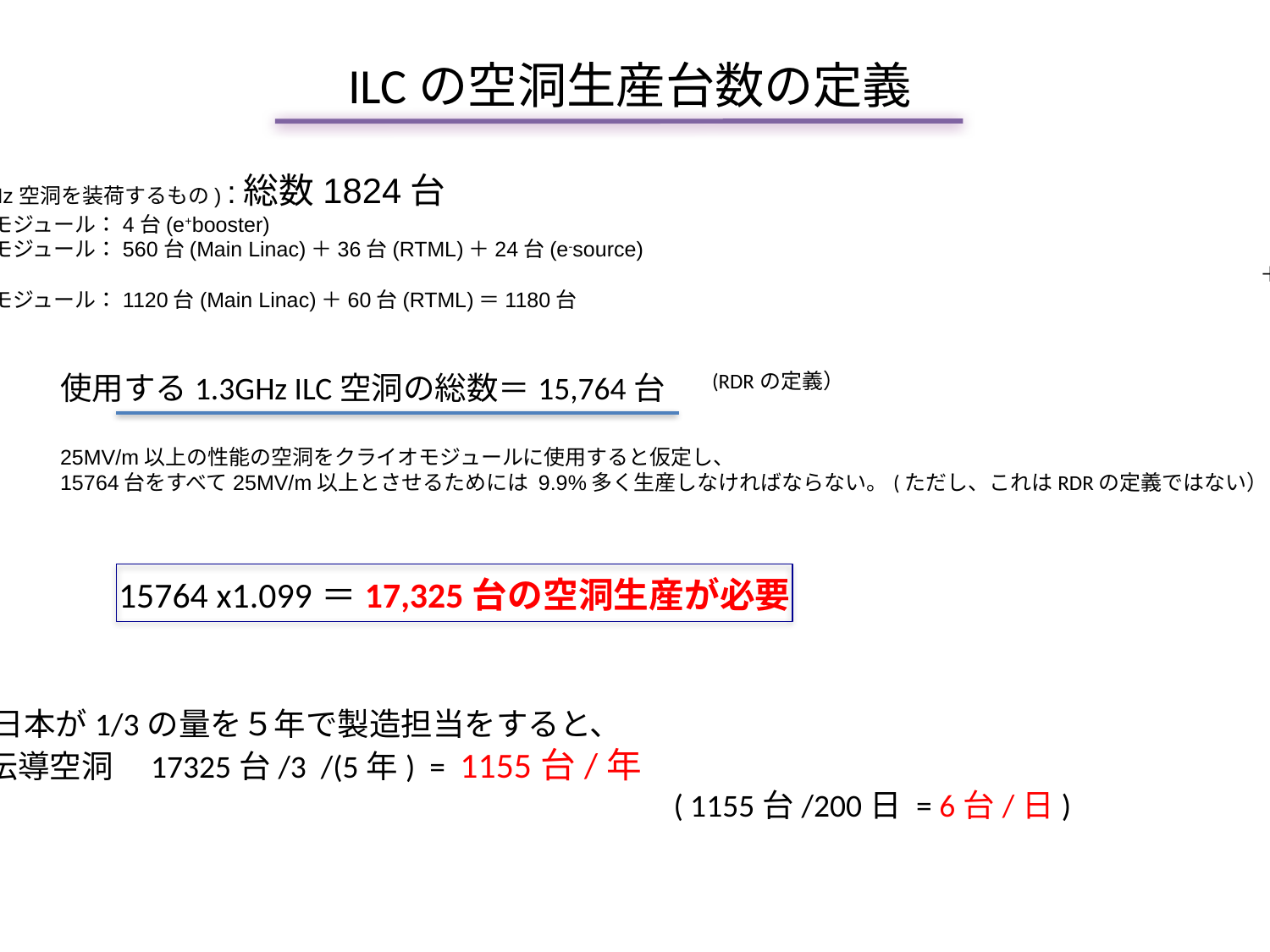

ILCの空洞生産台数の定義
クライオモジュールの台数(1.3GHz空洞を装荷するもの) :総数1824台
　　　　　　　　　　　　　　　　6空洞クライオモジュール：4台(e+booster)
　　　　　　　　　　　　　　　　8空洞クライオモジュール：560台(Main Linac)＋36台(RTML)＋24台(e-source)
　　　　　　　　　　　　　　　　　　　　　　　　　　　　　　　　　　　　　　　　　　　　　　　　　　　　　　　　　　　　　　　　　　　　　　　　　　　　　　　　　　　＋18台(e+booster)＋2台(e+keepalive)＝640台
　　　　　　　　　　　　　　　　9空洞クライオモジュール：1120台(Main Linac)＋60台(RTML)＝1180台
使用する1.3GHz ILC空洞の総数＝15,764台

25MV/m以上の性能の空洞をクライオモジュールに使用すると仮定し、
15764台をすべて25MV/m以上とさせるためには 9.9%多く生産しなければならない。(ただし、これはRDRの定義ではない）

(RDRの定義）

15764 x1.099＝17,325台の空洞生産が必要
もし、日本が1/3の量を５年で製造担当をすると、
       超伝導空洞	17325台/3  /(5年)  =  1155台/年
　　　　　　　　　　　　　　　　　　　　　　　　 ( 1155台/200日 = 6台/日)